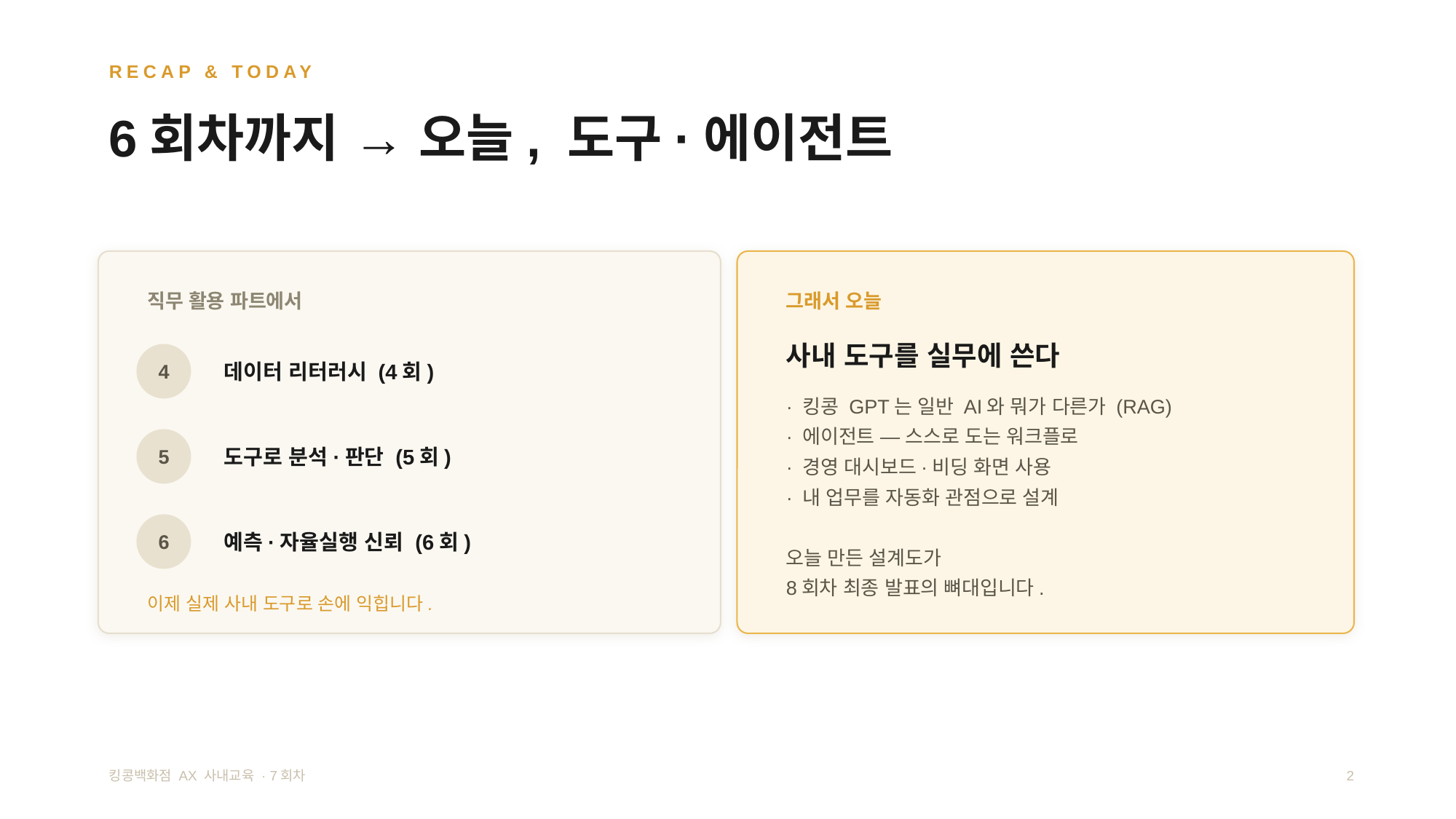

RECAP & TODAY
6회차까지 → 오늘, 도구·에이전트

직무 활용 파트에서
그래서 오늘
사내 도구를 실무에 쓴다

4
데이터 리터러시 (4회)
· 킹콩 GPT는 일반 AI와 뭐가 다른가 (RAG)
· 에이전트 — 스스로 도는 워크플로
· 경영 대시보드·비딩 화면 사용
· 내 업무를 자동화 관점으로 설계

오늘 만든 설계도가
8회차 최종 발표의 뼈대입니다.

5
도구로 분석·판단 (5회)

6
예측·자율실행 신뢰 (6회)
이제 실제 사내 도구로 손에 익힙니다.
킹콩백화점 AX 사내교육 · 7회차
2